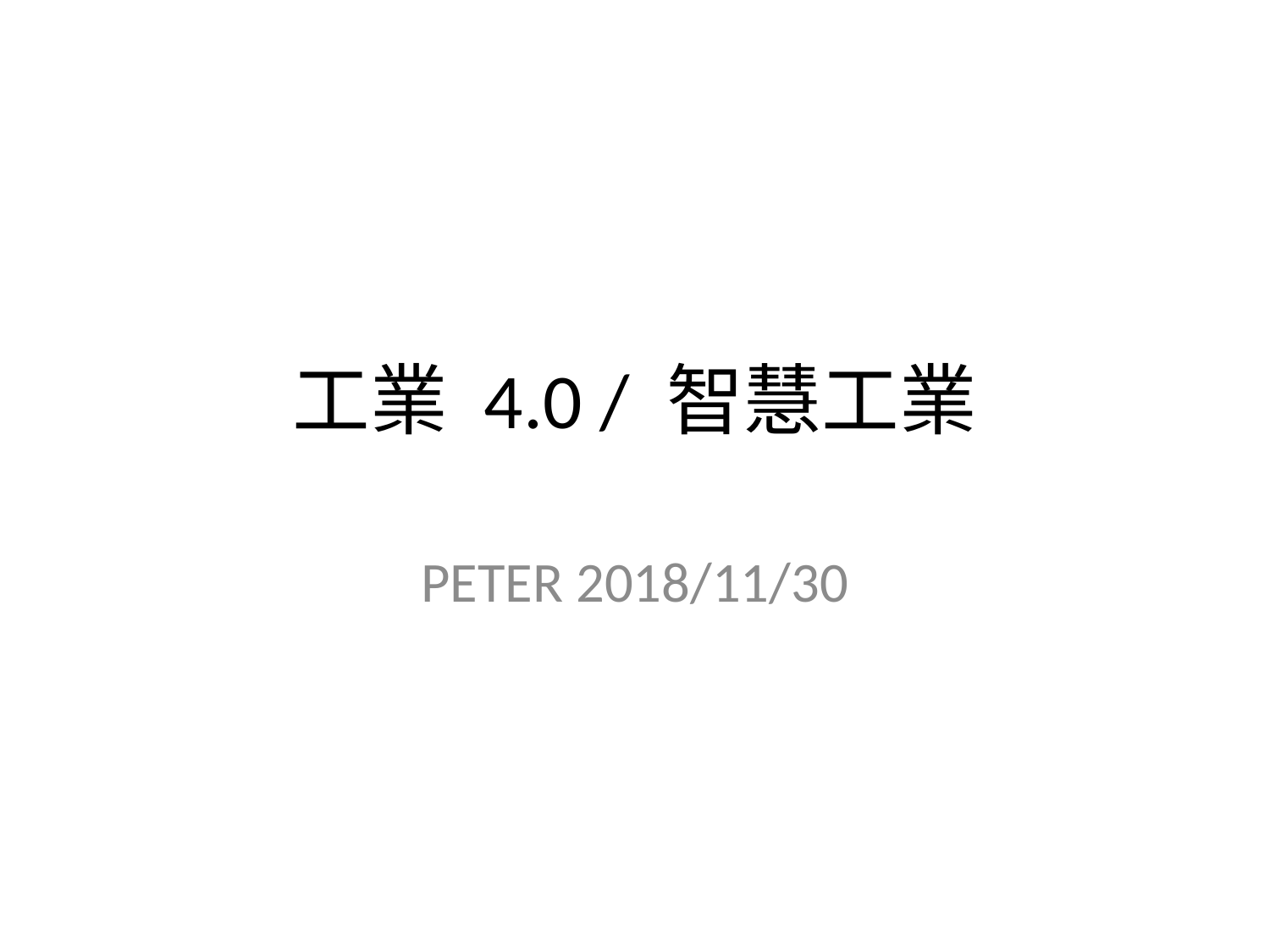

# 工業 4.0 / 智慧工業
PETER 2018/11/30